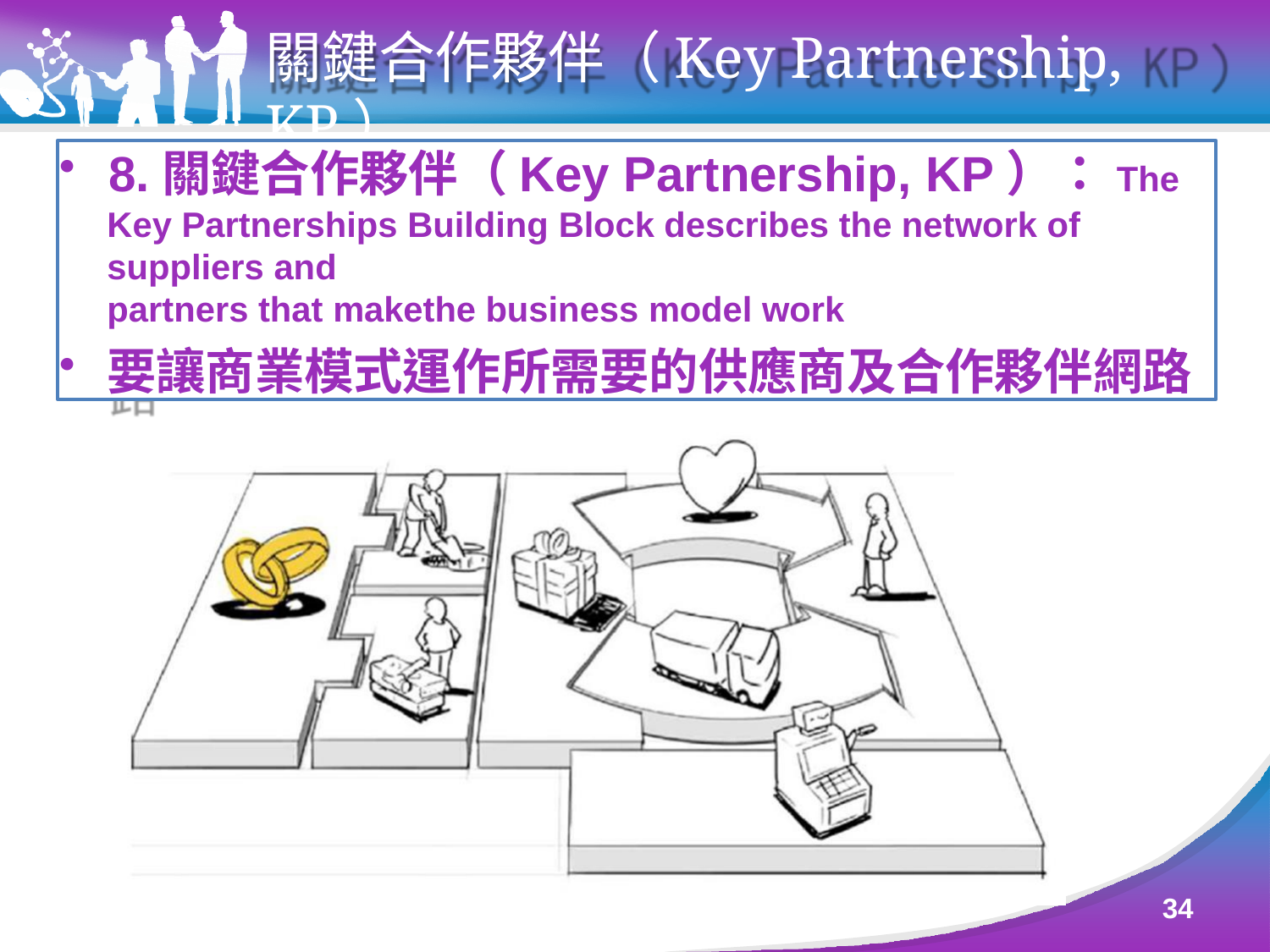

# 關鍵合作夥伴（Key Partnership, KP）

8.關鍵合作夥伴（Key Partnership, KP）：The
Key Partnerships Building Block describes the network of suppliers and
partners that makethe business model work
要讓商業模式運作所需要的供應商及合作夥伴網路

34